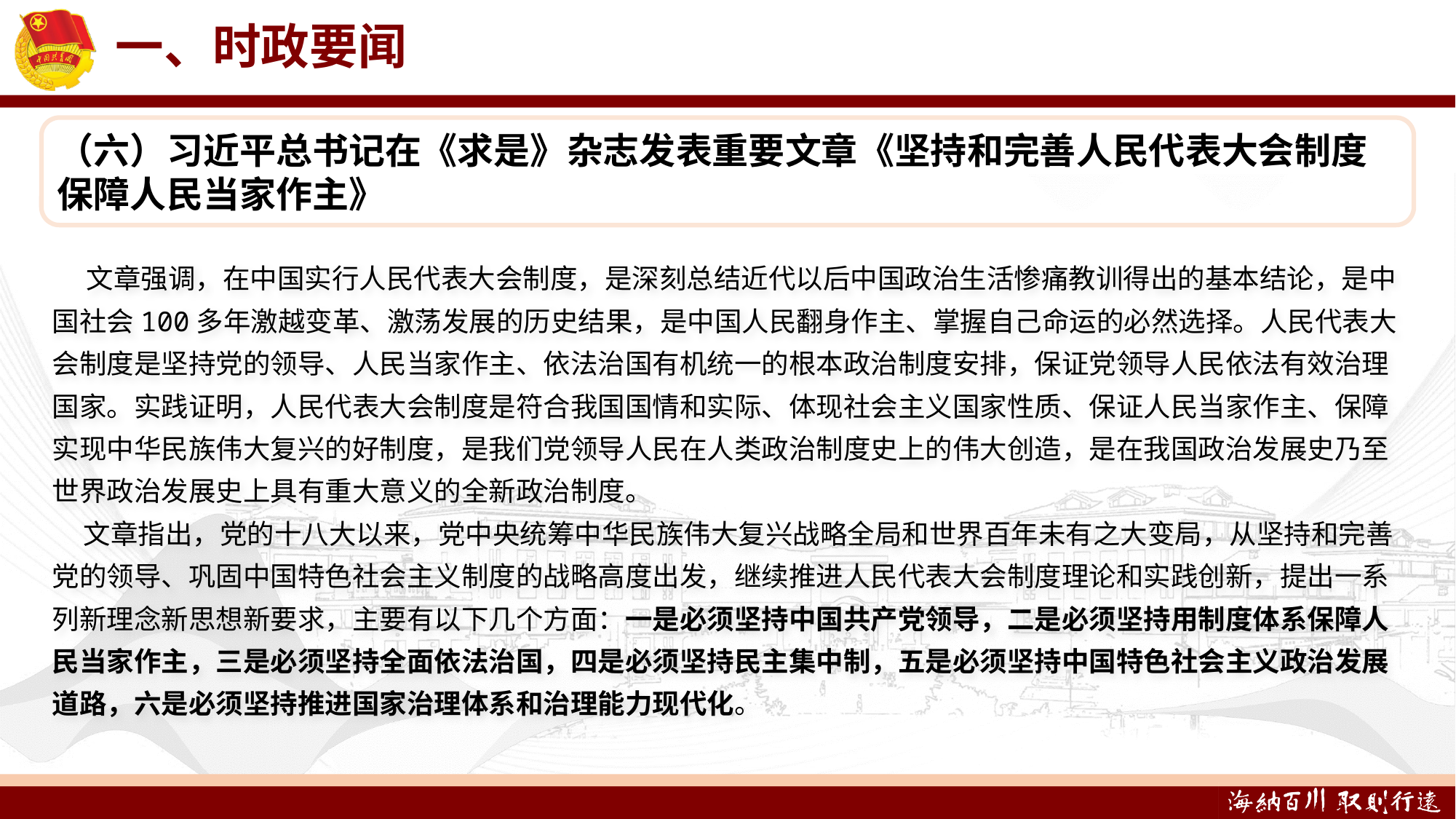

一、时政要闻
（六）习近平总书记在《求是》杂志发表重要文章《坚持和完善人民代表大会制度 保障人民当家作主》
    文章强调，在中国实行人民代表大会制度，是深刻总结近代以后中国政治生活惨痛教训得出的基本结论，是中国社会100多年激越变革、激荡发展的历史结果，是中国人民翻身作主、掌握自己命运的必然选择。人民代表大会制度是坚持党的领导、人民当家作主、依法治国有机统一的根本政治制度安排，保证党领导人民依法有效治理国家。实践证明，人民代表大会制度是符合我国国情和实际、体现社会主义国家性质、保证人民当家作主、保障实现中华民族伟大复兴的好制度，是我们党领导人民在人类政治制度史上的伟大创造，是在我国政治发展史乃至世界政治发展史上具有重大意义的全新政治制度。
    文章指出，党的十八大以来，党中央统筹中华民族伟大复兴战略全局和世界百年未有之大变局，从坚持和完善党的领导、巩固中国特色社会主义制度的战略高度出发，继续推进人民代表大会制度理论和实践创新，提出一系列新理念新思想新要求，主要有以下几个方面：一是必须坚持中国共产党领导，二是必须坚持用制度体系保障人民当家作主，三是必须坚持全面依法治国，四是必须坚持民主集中制，五是必须坚持中国特色社会主义政治发展道路，六是必须坚持推进国家治理体系和治理能力现代化。